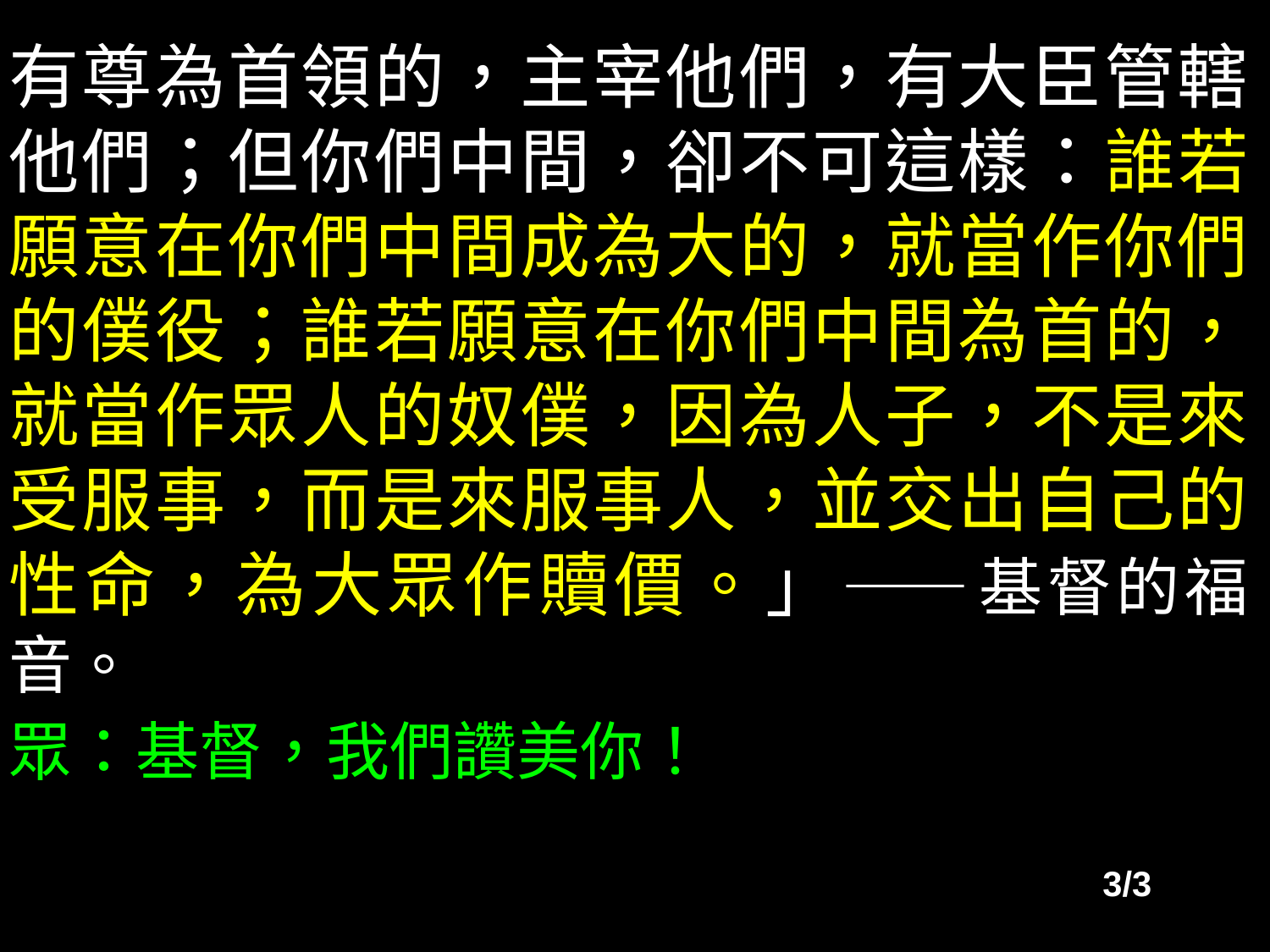

有尊為首領的，主宰他們，有大臣管轄他們；但你們中間，卻不可這樣：誰若願意在你們中間成為大的，就當作你們的僕役；誰若願意在你們中間為首的，就當作眾人的奴僕，因為人子，不是來受服事，而是來服事人，並交出自己的性命，為大眾作贖價。」——基督的福音。
眾：基督，我們讚美你！

3/3